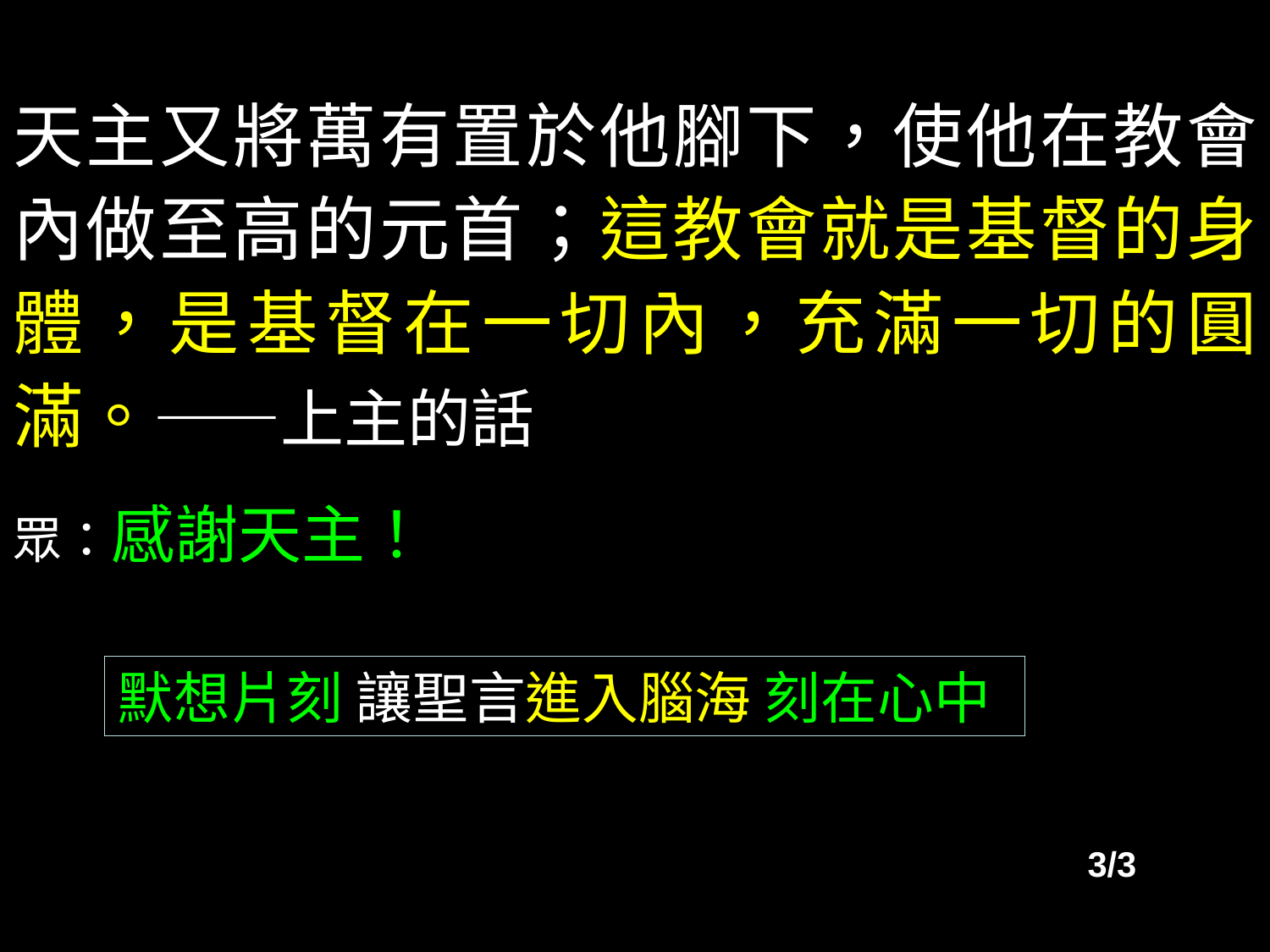

天主又將萬有置於他腳下，使他在教會內做至高的元首；這教會就是基督的身體，是基督在一切內，充滿一切的圓滿。——上主的話
眾：感謝天主！
默想片刻 讓聖言進入腦海 刻在心中
3/3